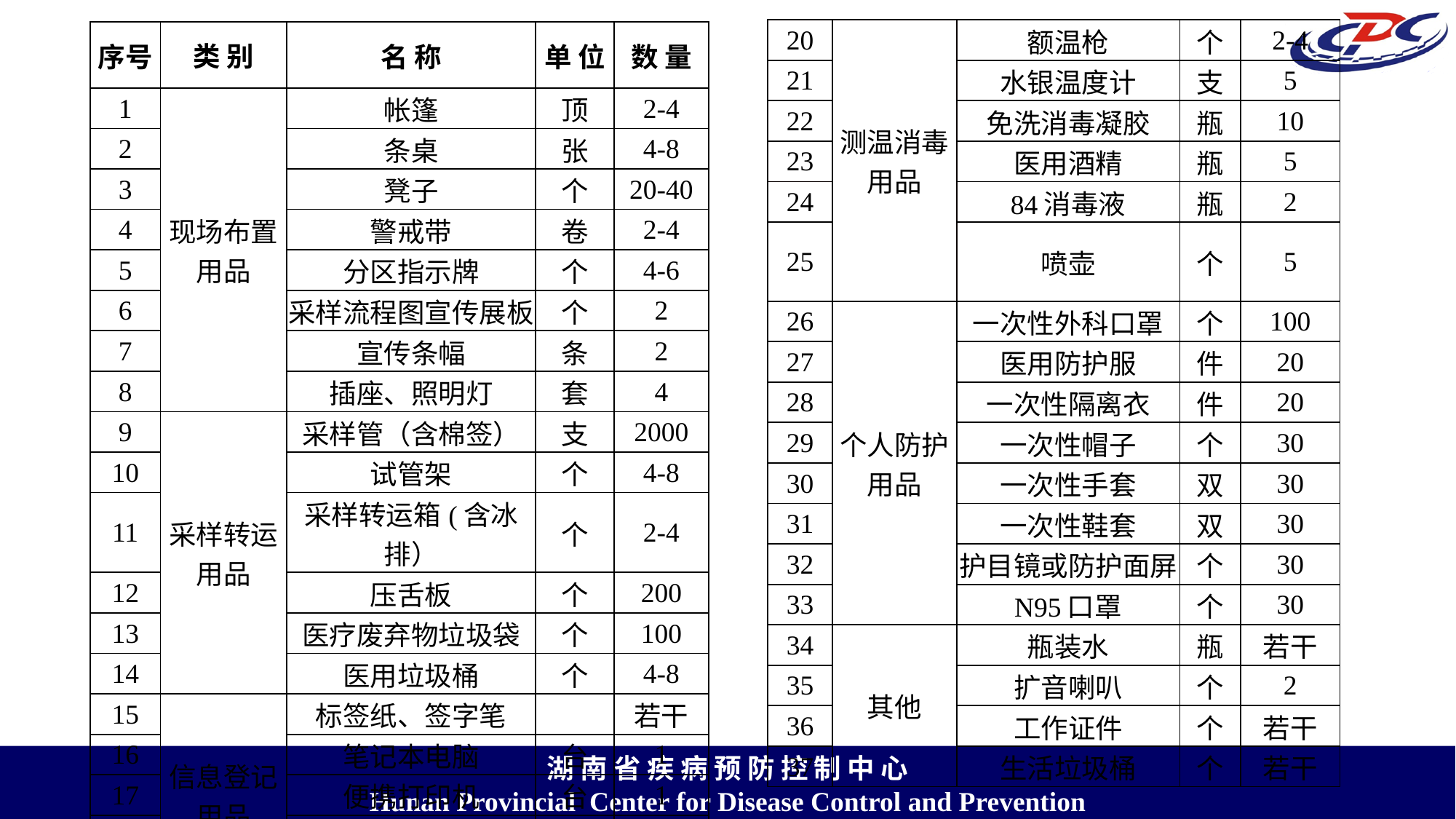

| 20 | 测温消毒用品 | 额温枪 | 个 | 2-4 |
| --- | --- | --- | --- | --- |
| 21 |  | 水银温度计 | 支 | 5 |
| 22 |  | 免洗消毒凝胶 | 瓶 | 10 |
| 23 |  | 医用酒精 | 瓶 | 5 |
| 24 |  | 84消毒液 | 瓶 | 2 |
| 25 |  | 喷壶 | 个 | 5 |
| 26 | 个人防护用品 | 一次性外科口罩 | 个 | 100 |
| 27 |  | 医用防护服 | 件 | 20 |
| 28 |  | 一次性隔离衣 | 件 | 20 |
| 29 |  | 一次性帽子 | 个 | 30 |
| 30 |  | 一次性手套 | 双 | 30 |
| 31 |  | 一次性鞋套 | 双 | 30 |
| 32 |  | 护目镜或防护面屏 | 个 | 30 |
| 33 |  | N95口罩 | 个 | 30 |
| 34 | 其他 | 瓶装水 | 瓶 | 若干 |
| 35 |  | 扩音喇叭 | 个 | 2 |
| 36 |  | 工作证件 | 个 | 若干 |
| 37 |  | 生活垃圾桶 | 个 | 若干 |
| 序号 | 类 别 | 名 称 | 单 位 | 数 量 |
| --- | --- | --- | --- | --- |
| 1 | 现场布置用品 | 帐篷 | 顶 | 2-4 |
| 2 |  | 条桌 | 张 | 4-8 |
| 3 |  | 凳子 | 个 | 20-40 |
| 4 |  | 警戒带 | 卷 | 2-4 |
| 5 |  | 分区指示牌 | 个 | 4-6 |
| 6 |  | 采样流程图宣传展板 | 个 | 2 |
| 7 |  | 宣传条幅 | 条 | 2 |
| 8 |  | 插座、照明灯 | 套 | 4 |
| 9 | 采样转运用品 | 采样管（含棉签） | 支 | 2000 |
| 10 |  | 试管架 | 个 | 4-8 |
| 11 |  | 采样转运箱(含冰排） | 个 | 2-4 |
| 12 |  | 压舌板 | 个 | 200 |
| 13 |  | 医疗废弃物垃圾袋 | 个 | 100 |
| 14 |  | 医用垃圾桶 | 个 | 4-8 |
| 15 | 信息登记用品 | 标签纸、签字笔 |  | 若干 |
| 16 |  | 笔记本电脑 | 台 | 1 |
| 17 |  | 便携打印机 | 台 | 1 |
| 18 |  | A4打印纸 | 包 | 1 |
| 19 |  | 登记本、水笔 |  | 若干 |